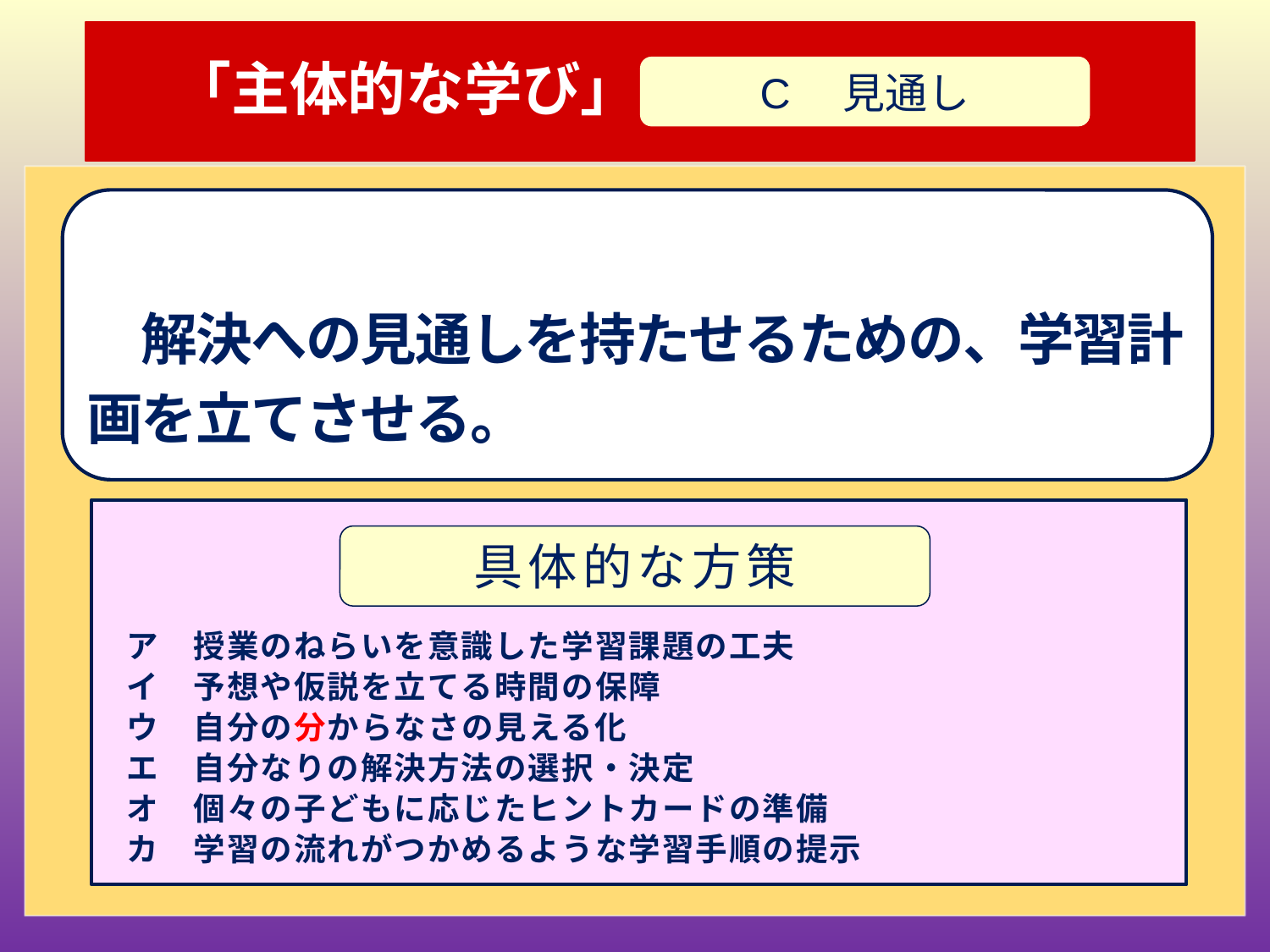

# 「主体的な学び」
C　見通し

授業改善の視点
　解決への見通しを持たせるための、学習計画を立てさせる。

ア　授業のねらいを意識した学習課題の工夫
イ　予想や仮説を立てる時間の保障
ウ　自分の分からなさの見える化
エ　自分なりの解決方法の選択・決定
オ　個々の子どもに応じたヒントカードの準備
カ　学習の流れがつかめるような学習手順の提示

具体的な方策